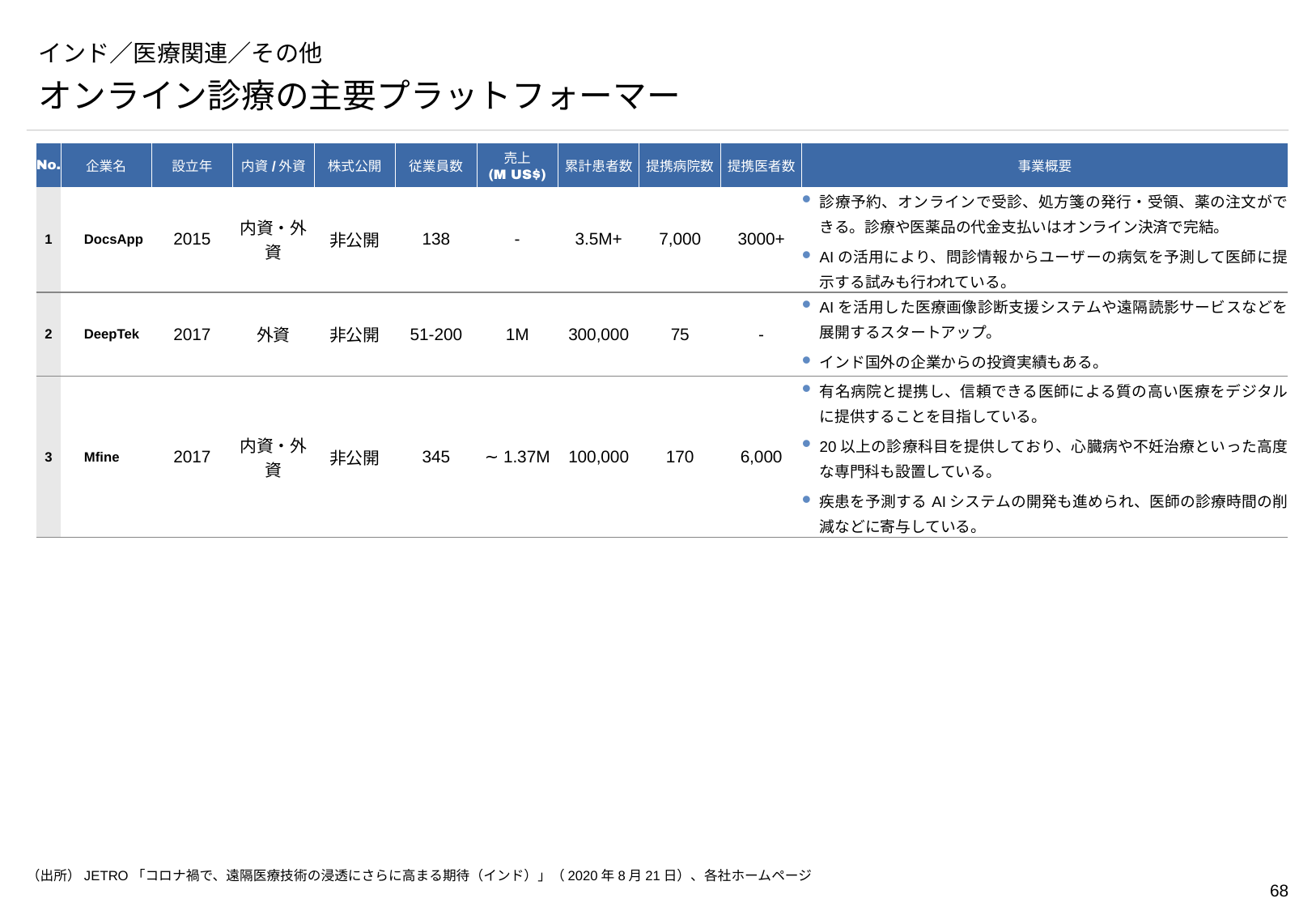

# インド／医療関連／その他
オンライン診療の主要プラットフォーマー
| No. | 企業名 | 設立年 | 内資/外資 | 株式公開 | 従業員数 | 売上 (M US$) | 累計患者数 | 提携病院数 | 提携医者数 | 事業概要 |
| --- | --- | --- | --- | --- | --- | --- | --- | --- | --- | --- |
| 1 | DocsApp | 2015 | 内資・外資 | 非公開 | 138 | - | 3.5M+ | 7,000 | 3000+ | 診療予約、オンラインで受診、処方箋の発行・受領、薬の注文ができる。診療や医薬品の代金支払いはオンライン決済で完結。 AIの活用により、問診情報からユーザーの病気を予測して医師に提示する試みも行われている。 |
| 2 | DeepTek | 2017 | 外資 | 非公開 | 51-200 | 1M | 300,000 | 75 | - | AIを活用した医療画像診断支援システムや遠隔読影サービスなどを展開するスタートアップ。 インド国外の企業からの投資実績もある。 |
| 3 | Mfine | 2017 | 内資・外資 | 非公開 | 345 | ∼ 1.37M | 100,000 | 170 | 6,000 | 有名病院と提携し、信頼できる医師による質の高い医療をデジタルに提供することを目指している。 20以上の診療科目を提供しており、心臓病や不妊治療といった高度な専門科も設置している。 疾患を予測するAIシステムの開発も進められ、医師の診療時間の削減などに寄与している。 |
（出所）JETRO「コロナ禍で、遠隔医療技術の浸透にさらに高まる期待（インド）」（2020年8月21日）、各社ホームページ